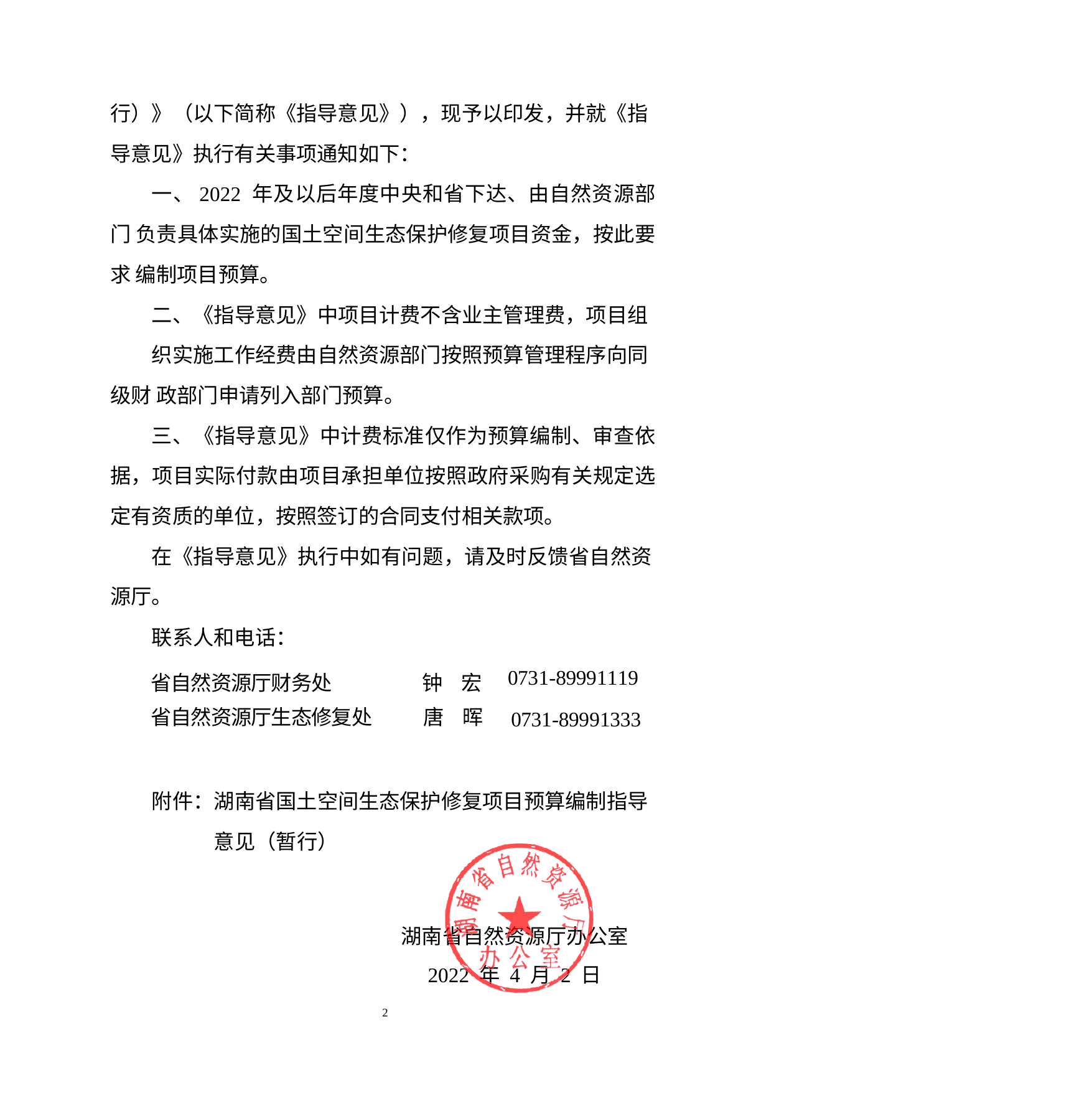

行）》（以下简称《指导意见》），现予以印发，并就《指
导意见》执行有关事项通知如下：
一、2022 年及以后年度中央和省下达、由自然资源部门 负责具体实施的国土空间生态保护修复项目资金，按此要求 编制项目预算。
二、《指导意见》中项目计费不含业主管理费，项目组
织实施工作经费由自然资源部门按照预算管理程序向同级财 政部门申请列入部门预算。
三、《指导意见》中计费标准仅作为预算编制、审查依 据，项目实际付款由项目承担单位按照政府采购有关规定选 定有资质的单位，按照签订的合同支付相关款项。
在《指导意见》执行中如有问题，请及时反馈省自然资 源厅。
| 联系人和电话： |  |  |  |
| --- | --- | --- | --- |
| 省自然资源厅财务处 | 钟 | 宏 | 0731-89991119 |
| 省自然资源厅生态修复处 | 唐 | 晖 | 0731-89991333 |
附件：湖南省国土空间生态保护修复项目预算编制指导
意见（暂行）

湖南省自然资源厅办公室
2022 年 4 月 2 日
2